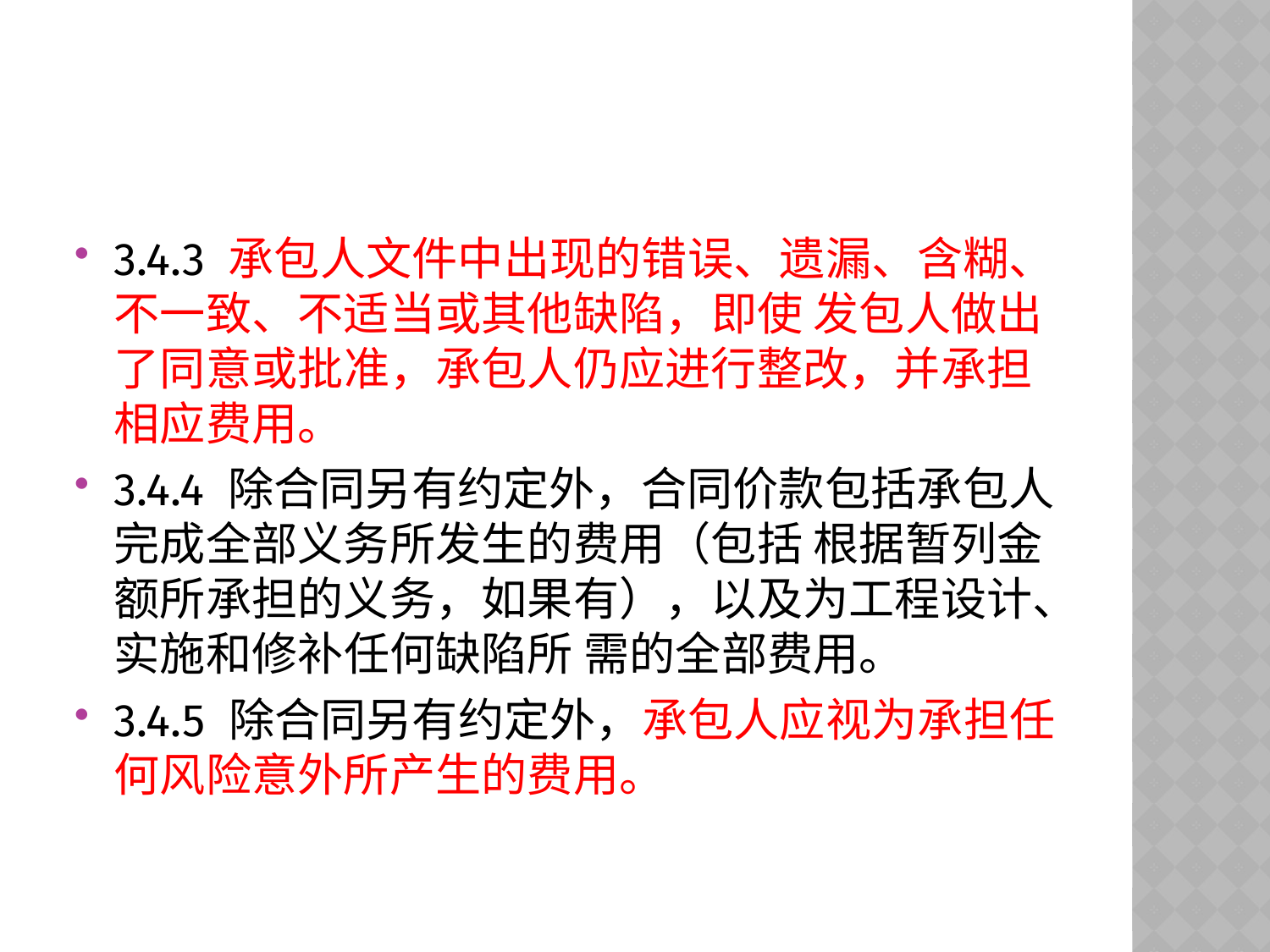

#
3.4.3 承包人文件中出现的错误、遗漏、含糊、不一致、不适当或其他缺陷，即使 发包人做出了同意或批准，承包人仍应进行整改，并承担相应费用。
3.4.4 除合同另有约定外，合同价款包括承包人完成全部义务所发生的费用（包括 根据暂列金额所承担的义务，如果有），以及为工程设计、实施和修补任何缺陷所 需的全部费用。
3.4.5 除合同另有约定外，承包人应视为承担任何风险意外所产生的费用。